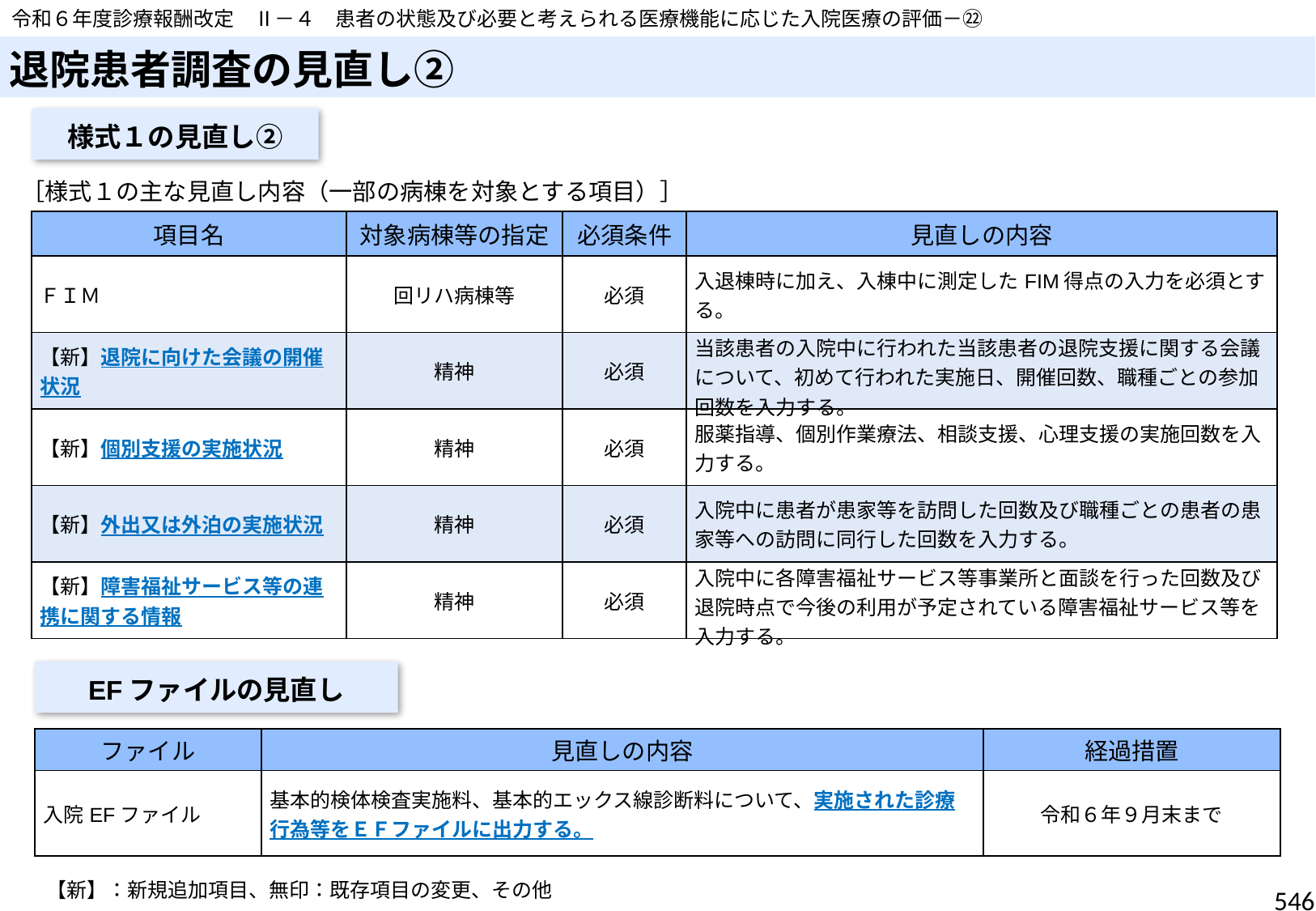

令和６年度診療報酬改定　Ⅱ－４　患者の状態及び必要と考えられる医療機能に応じた入院医療の評価－㉒
# 退院患者調査の見直し②
様式１の見直し②
［様式１の主な見直し内容（一部の病棟を対象とする項目）］
| 項目名 | 対象病棟等の指定 | 必須条件 | 見直しの内容 |
| --- | --- | --- | --- |
| ＦＩＭ | 回リハ病棟等 | 必須 | 入退棟時に加え、入棟中に測定したFIM得点の入力を必須とする。 |
| 【新】退院に向けた会議の開催状況 | 精神 | 必須 | 当該患者の入院中に行われた当該患者の退院支援に関する会議について、初めて行われた実施日、開催回数、職種ごとの参加回数を入力する。 |
| 【新】個別支援の実施状況 | 精神 | 必須 | 服薬指導、個別作業療法、相談支援、心理支援の実施回数を入力する。 |
| 【新】外出又は外泊の実施状況 | 精神 | 必須 | 入院中に患者が患家等を訪問した回数及び職種ごとの患者の患家等への訪問に同行した回数を入力する。 |
| 【新】障害福祉サービス等の連携に関する情報 | 精神 | 必須 | 入院中に各障害福祉サービス等事業所と面談を行った回数及び退院時点で今後の利用が予定されている障害福祉サービス等を入力する。 |
EFファイルの見直し
| ファイル | 見直しの内容 | 経過措置 |
| --- | --- | --- |
| 入院EFファイル | 基本的検体検査実施料、基本的エックス線診断料について、実施された診療行為等をＥＦファイルに出力する。 | 令和６年９月末まで |
【新】：新規追加項目、無印：既存項目の変更、その他
546